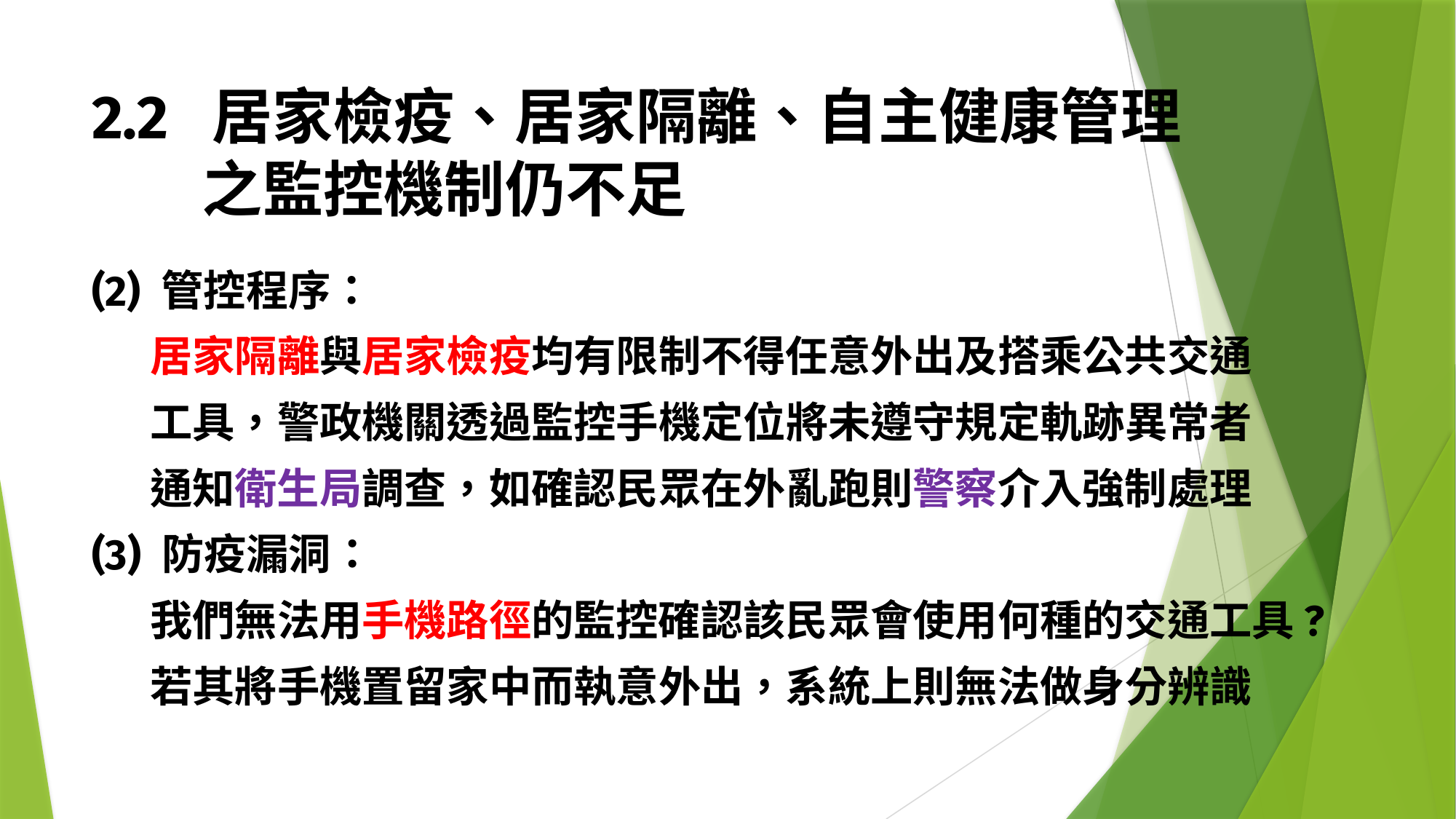

# 2.2  居家檢疫、居家隔離、自主健康管理 之監控機制仍不足
(2) 管控程序：
     居家隔離與居家檢疫均有限制不得任意外出及搭乘公共交通
     工具，警政機關透過監控手機定位將未遵守規定軌跡異常者
     通知衛生局調查，如確認民眾在外亂跑則警察介入強制處理
(3) 防疫漏洞：
     我們無法用手機路徑的監控確認該民眾會使用何種的交通工具?
     若其將手機置留家中而執意外出，系統上則無法做身分辨識